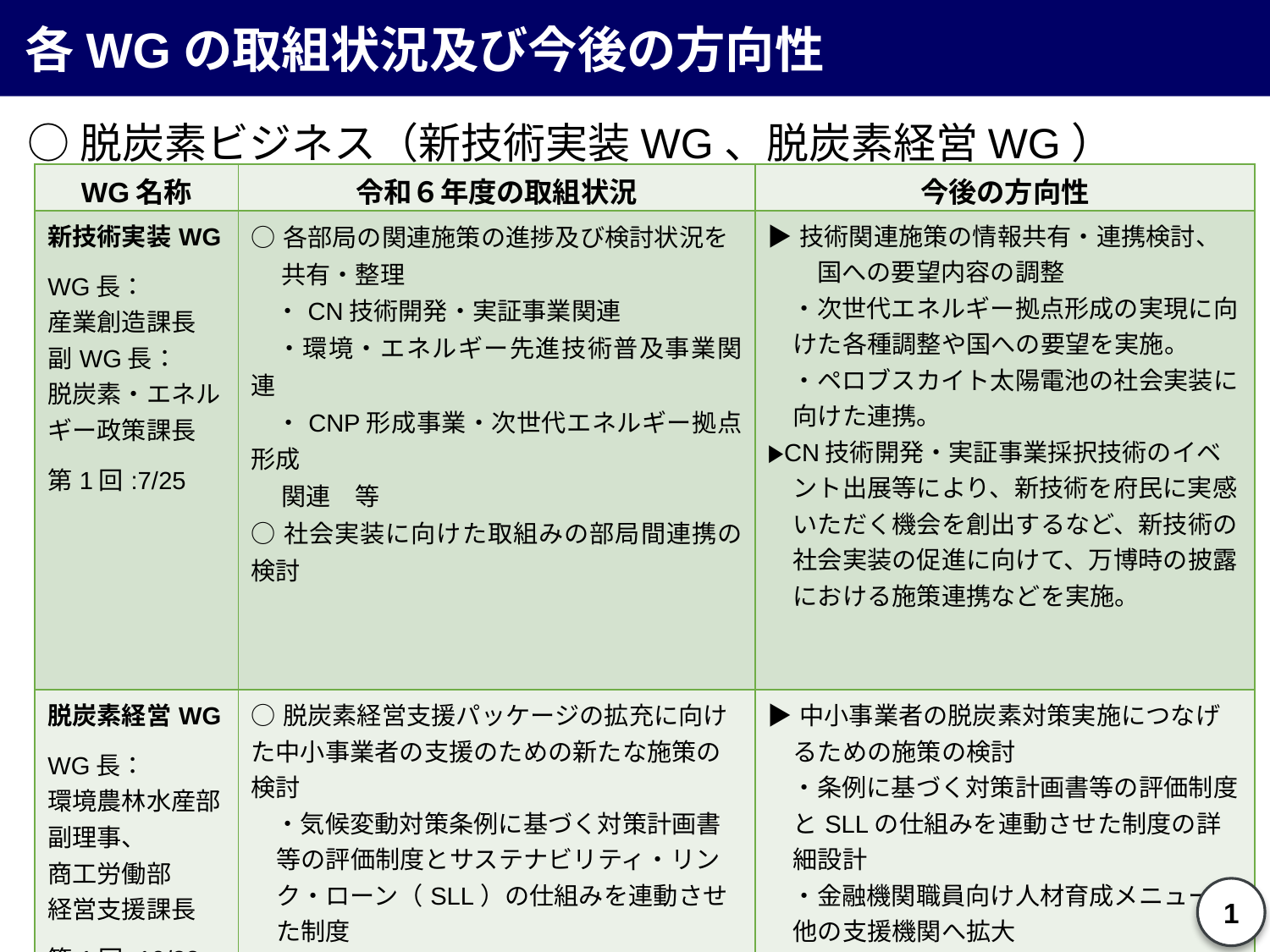

各WGの取組状況及び今後の方向性
○脱炭素ビジネス（新技術実装WG、脱炭素経営WG）
| WG名称 | 令和６年度の取組状況 | 今後の方向性 |
| --- | --- | --- |
| 新技術実装WG WG長： 産業創造課長 副WG長： 脱炭素・エネルギー政策課長 第1回:7/25 | ○各部局の関連施策の進捗及び検討状況を 　 共有・整理 　・CN技術開発・実証事業関連 　・環境・エネルギー先進技術普及事業関連 　・CNP形成事業・次世代エネルギー拠点形成 　 関連　等　　 ○社会実装に向けた取組みの部局間連携の検討 | ▶技術関連施策の情報共有・連携検討、 　　国への要望内容の調整 　・次世代エネルギー拠点形成の実現に向けた各種調整や国への要望を実施。 　・ペロブスカイト太陽電池の社会実装に向けた連携。 ▶CN技術開発・実証事業採択技術のイベント出展等により、新技術を府民に実感いただく機会を創出するなど、新技術の社会実装の促進に向けて、万博時の披露における施策連携などを実施。 |
| 脱炭素経営WG WG長： 環境農林水産部副理事、 商工労働部 経営支援課長 第1回:10/23 | ○脱炭素経営支援パッケージの拡充に向けた中小事業者の支援のための新たな施策の検討 　・気候変動対策条例に基づく対策計画書等の評価制度とサステナビリティ・リンク・ローン（SLL）の仕組みを連動させた制度 　・信用金庫・大阪府地球温暖化防止活動推進センターと連携した脱炭素経営宣言項目取り組み支援の試行実施 　・経済産業省、環境省、信金中央金庫と連携した金融機関職員向け人材育成プログラムの実施 | ▶中小事業者の脱炭素対策実施につなげるための施策の検討 　・条例に基づく対策計画書等の評価制度とSLLの仕組みを連動させた制度の詳細設計 　・金融機関職員向け人材育成メニューを他の支援機関へ拡大 ▶金融機関、事業者、府によるプラットフォームにおいて情報交換・協議を行い、それぞれの取組を強力に推進 ▷R７上半期にWGを開催予定 |
1